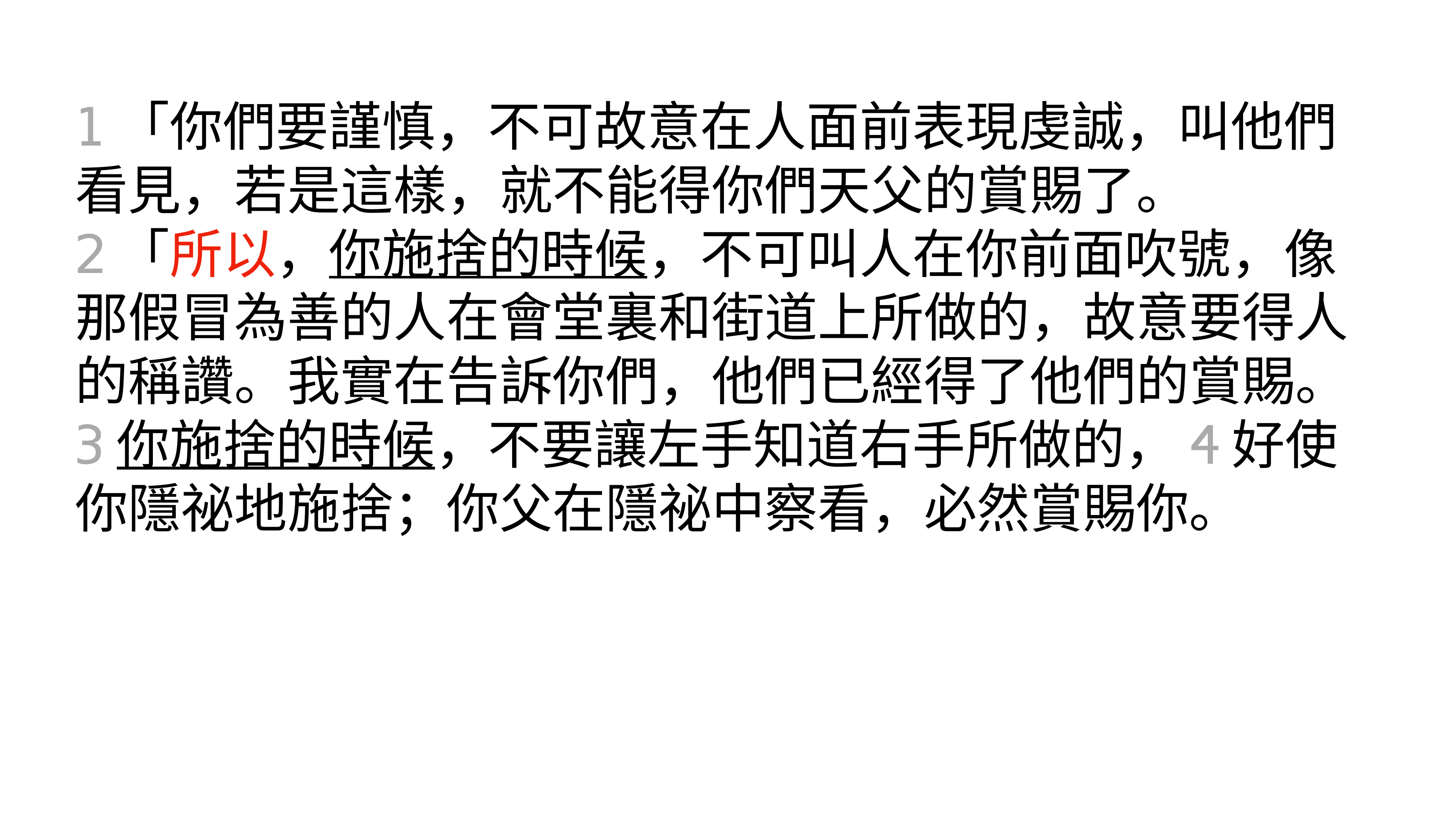

1「你們要謹慎，不可故意在人面前表現虔誠，叫他們看見，若是這樣，就不能得你們天父的賞賜了。
2「所以，你施捨的時候，不可叫人在你前面吹號，像那假冒為善的人在會堂裏和街道上所做的，故意要得人的稱讚。我實在告訴你們，他們已經得了他們的賞賜。
3你施捨的時候，不要讓左手知道右手所做的，4好使你隱祕地施捨；你父在隱祕中察看，必然賞賜你。